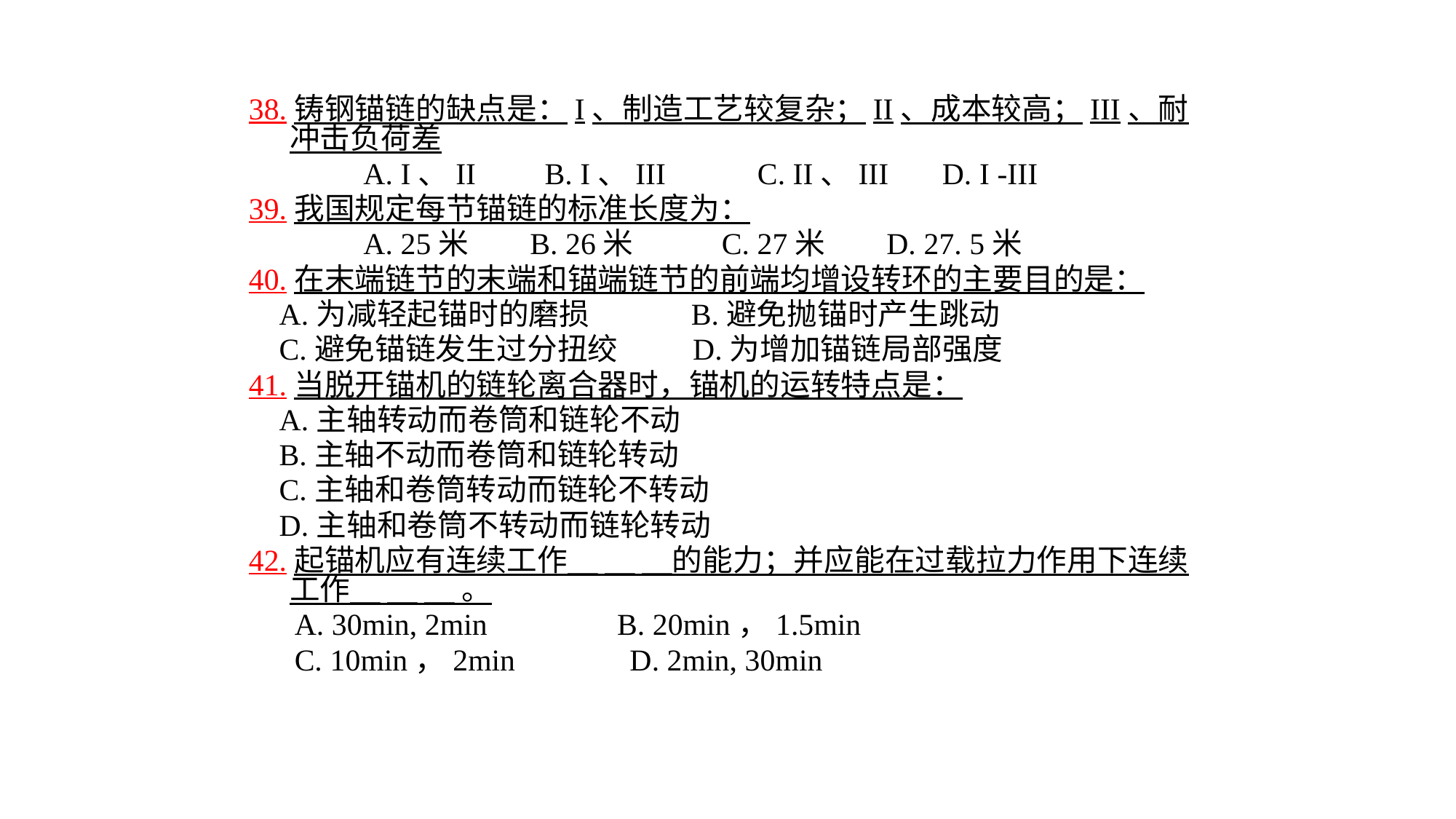

38.铸钢锚链的缺点是：I、制造工艺较复杂；II、成本较高；III、耐冲击负荷差
               A. I、II         B. I、III            C. II、III       D. I -III
39.我国规定每节锚链的标准长度为：
               A. 25米        B. 26米            C. 27米        D. 27. 5米
40.在末端链节的末端和锚端链节的前端均增设转环的主要目的是：
    A.为减轻起锚时的磨损              B.避免抛锚时产生跳动
    C.避免锚链发生过分扭绞          D.为增加锚链局部强度
41.当脱开锚机的链轮离合器时，锚机的运转特点是：
    A.主轴转动而卷筒和链轮不动
    B.主轴不动而卷筒和链轮转动
    C.主轴和卷筒转动而链轮不转动
    D.主轴和卷筒不转动而链轮转动
42.起锚机应有连续工作＿ ＿ ＿的能力；并应能在过载拉力作用下连续工作＿ ＿ ＿ 。
      A. 30min, 2min                 B. 20min，1.5min
      C. 10min，2min               D. 2min, 30min